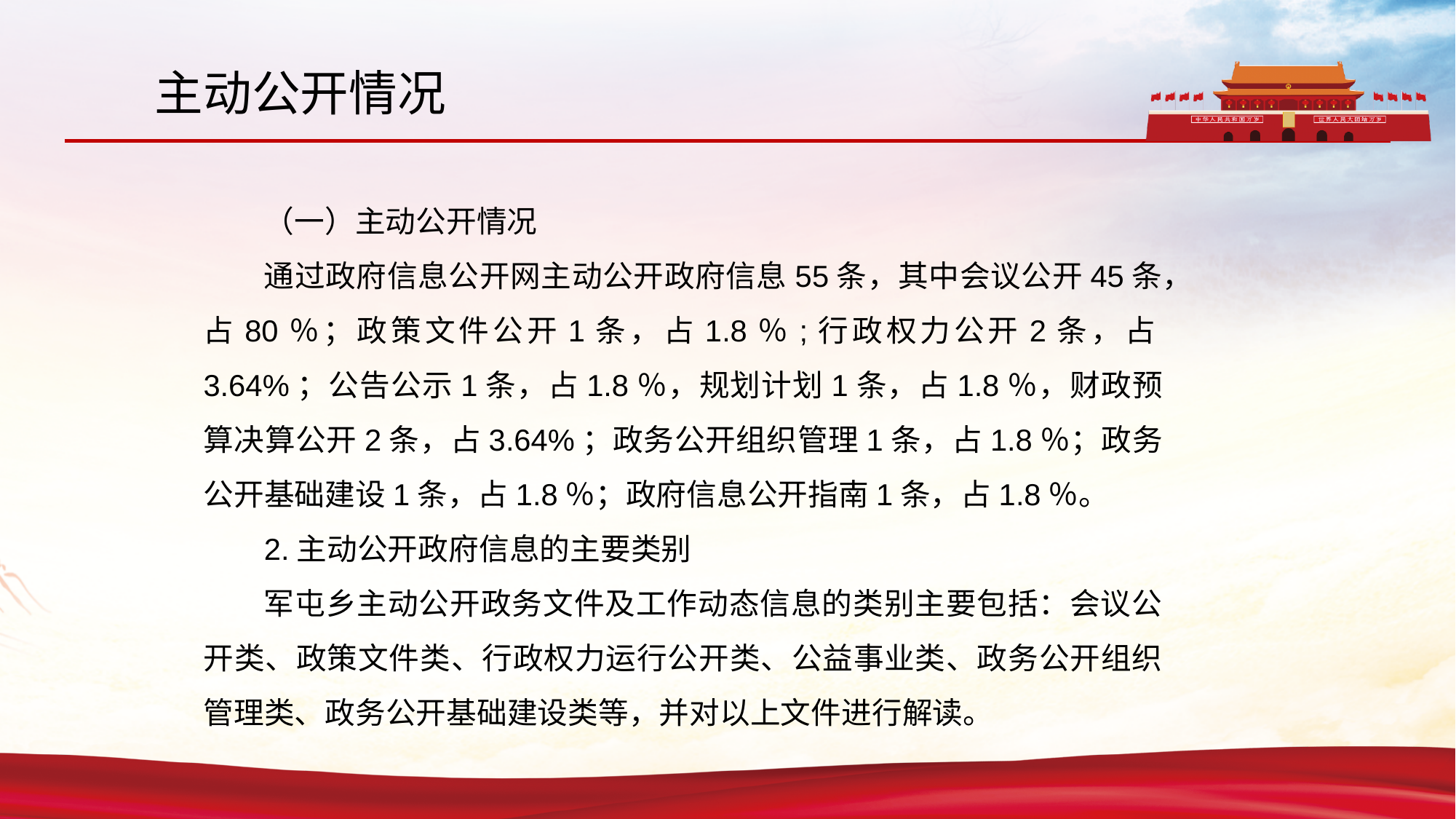

主动公开情况

（一）主动公开情况
通过政府信息公开网主动公开政府信息55条，其中会议公开45条，占80％；政策文件公开1条，占1.8％;行政权力公开2条，占3.64%；公告公示1条，占1.8％，规划计划1条，占1.8％，财政预算决算公开2条，占3.64%；政务公开组织管理1条，占1.8％；政务公开基础建设1条，占1.8％；政府信息公开指南1条，占1.8％。
2.主动公开政府信息的主要类别
军屯乡主动公开政务文件及工作动态信息的类别主要包括：会议公开类、政策文件类、行政权力运行公开类、公益事业类、政务公开组织管理类、政务公开基础建设类等，并对以上文件进行解读。